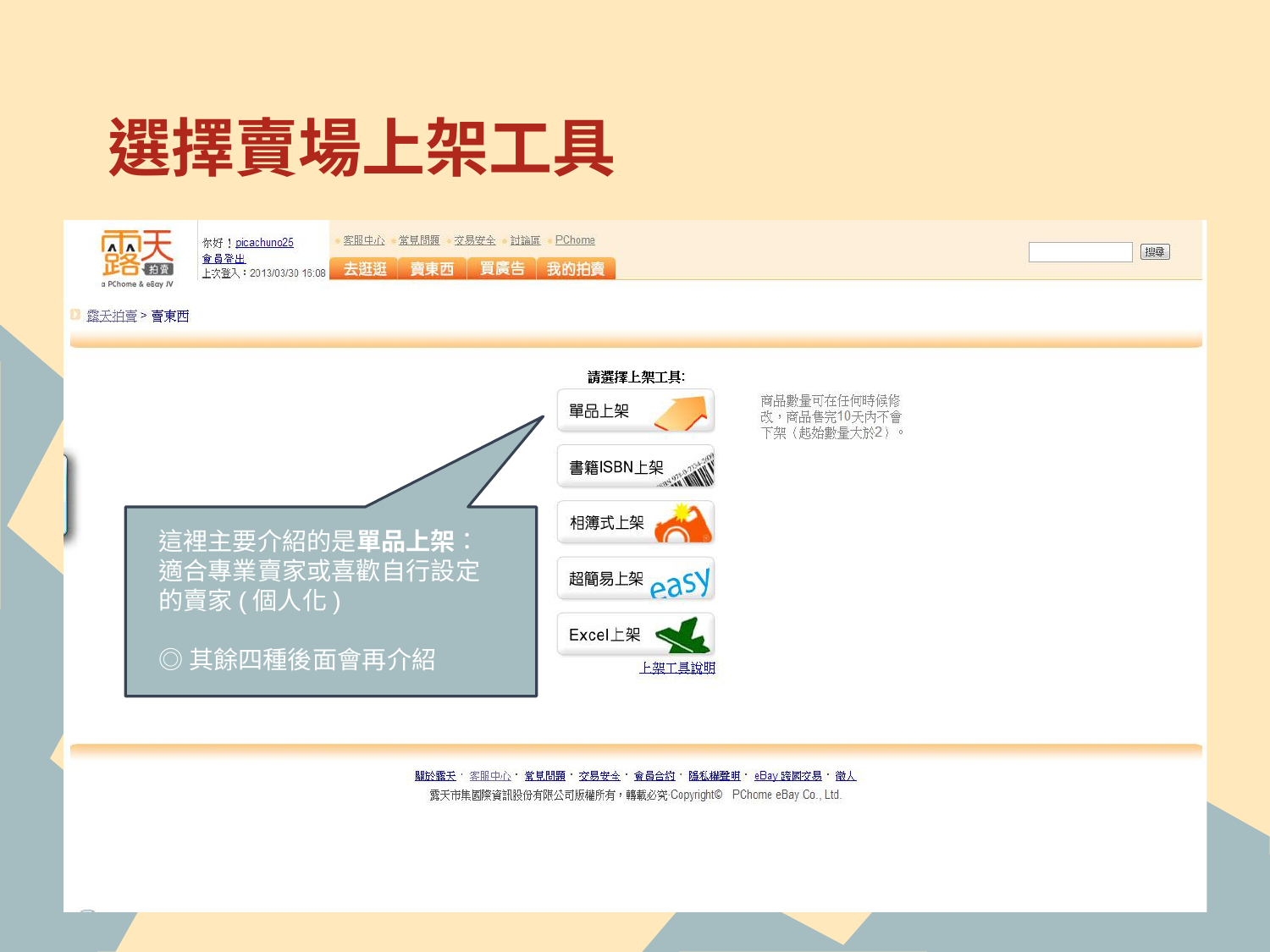

# 選擇賣場上架工具

這裡主要介紹的是單品上架：適合專業賣家或喜歡自行設定的賣家(個人化)

◎其餘四種後面會再介紹